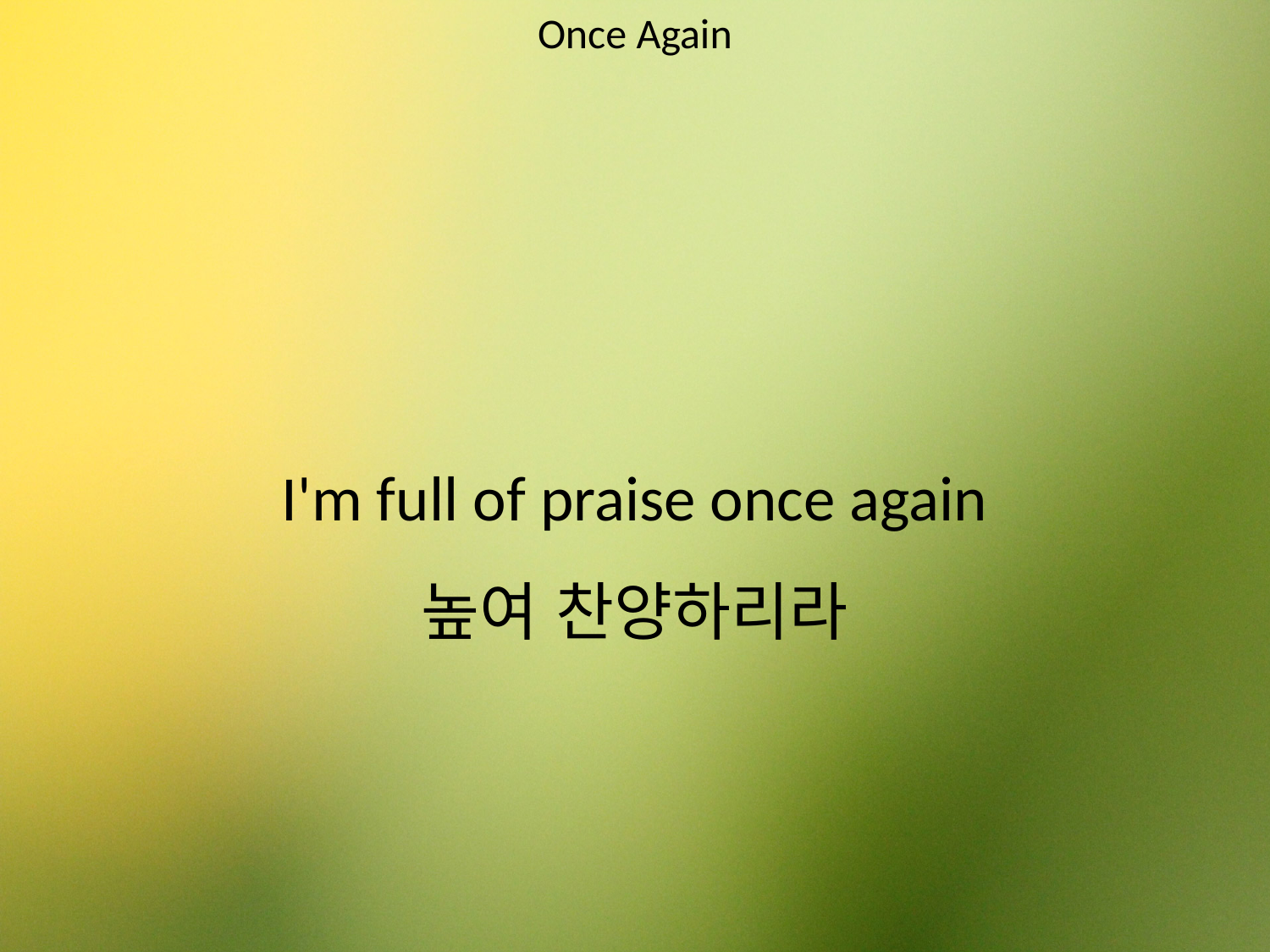

Once Again
#
I'm full of praise once again
높여 찬양하리라